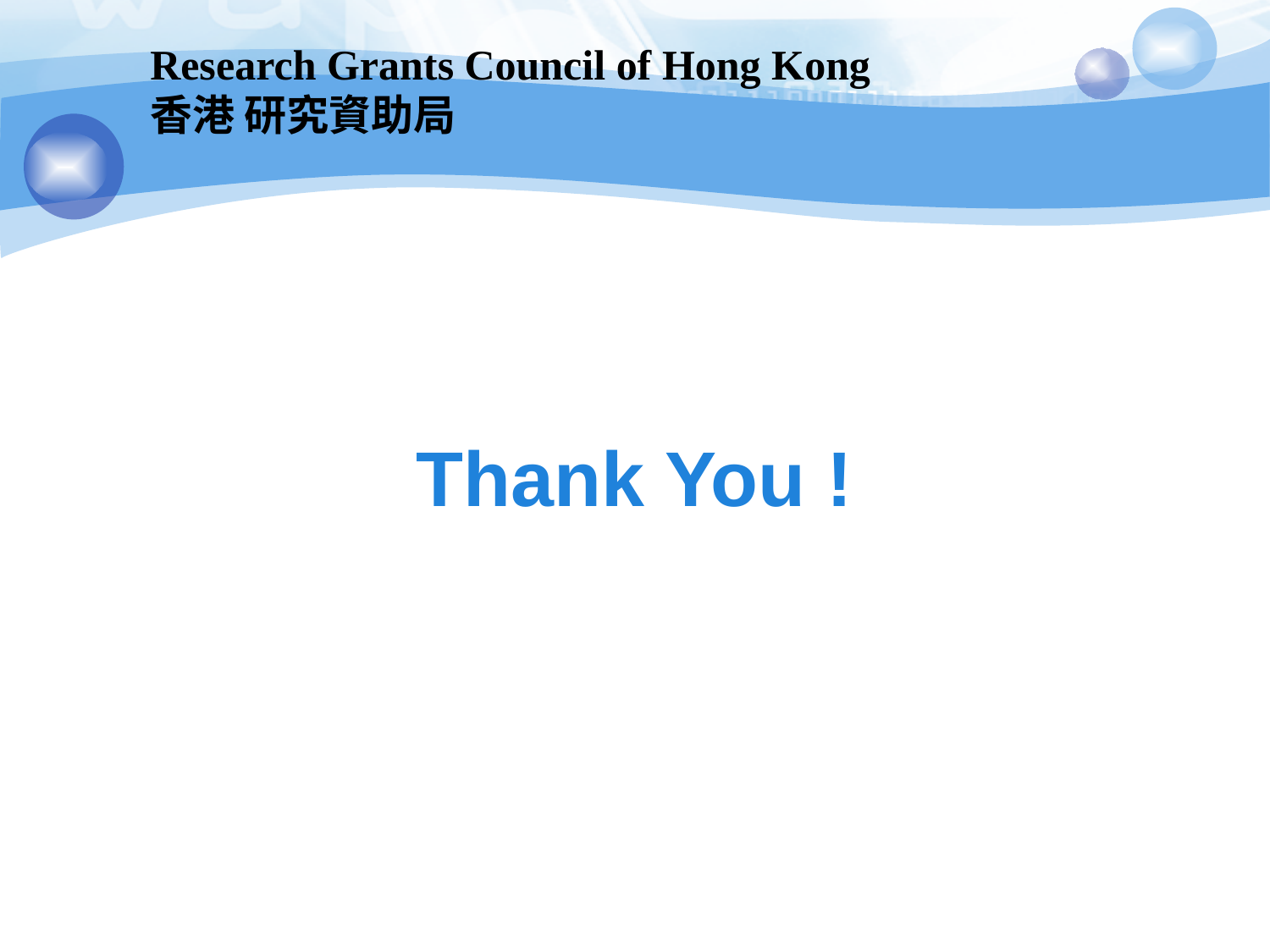

Research Grants Council of Hong Kong
香港 研究資助局
Thank You !